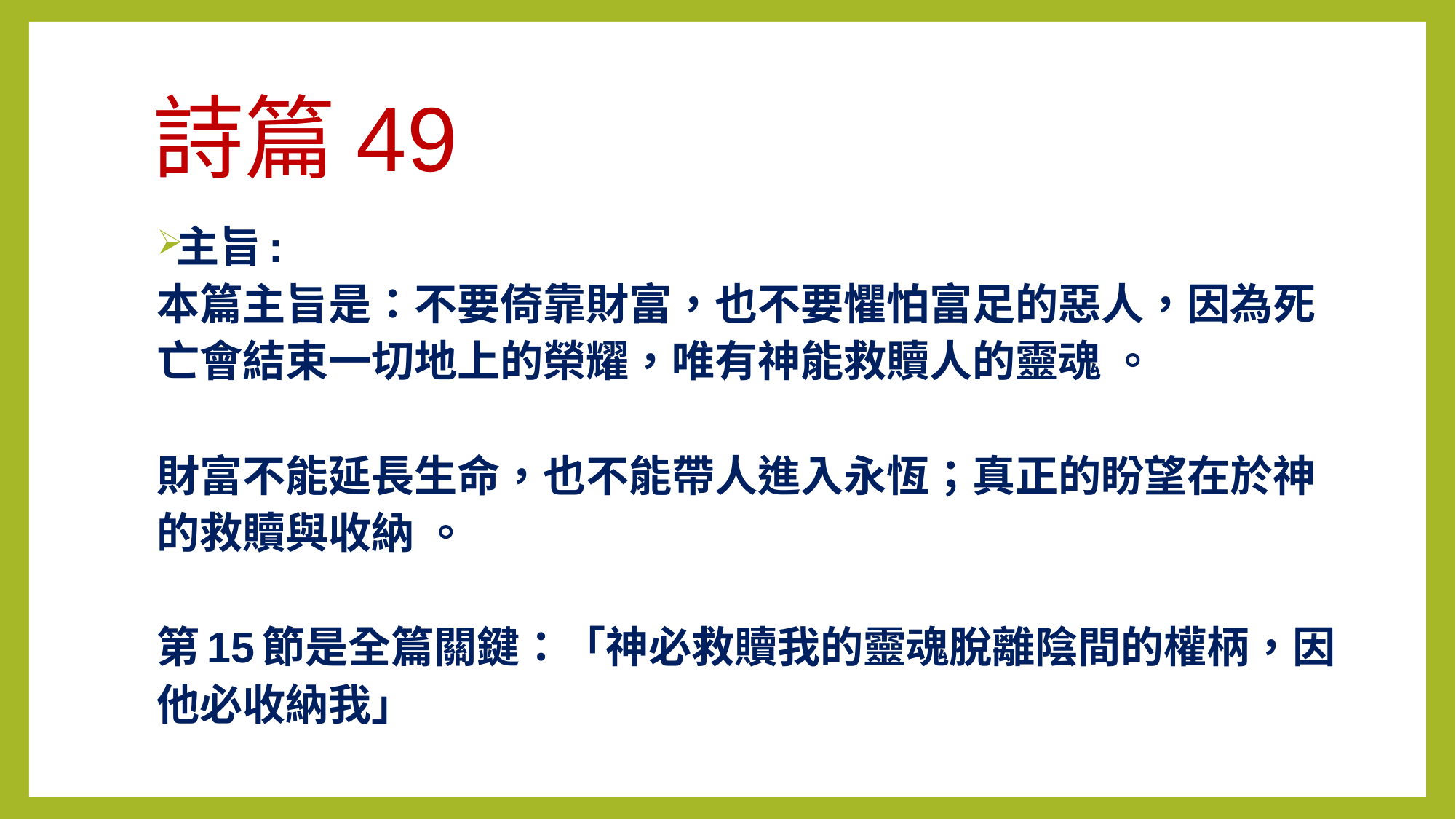

# 詩篇49
主旨:
本篇主旨是：不要倚靠財富，也不要懼怕富足的惡人，因為死
亡會結束一切地上的榮耀，唯有神能救贖人的靈魂 。

財富不能延長生命，也不能帶人進入永恆；真正的盼望在於神
的救贖與收納 。

第15節是全篇關鍵：「神必救贖我的靈魂脫離陰間的權柄，因
他必收納我」